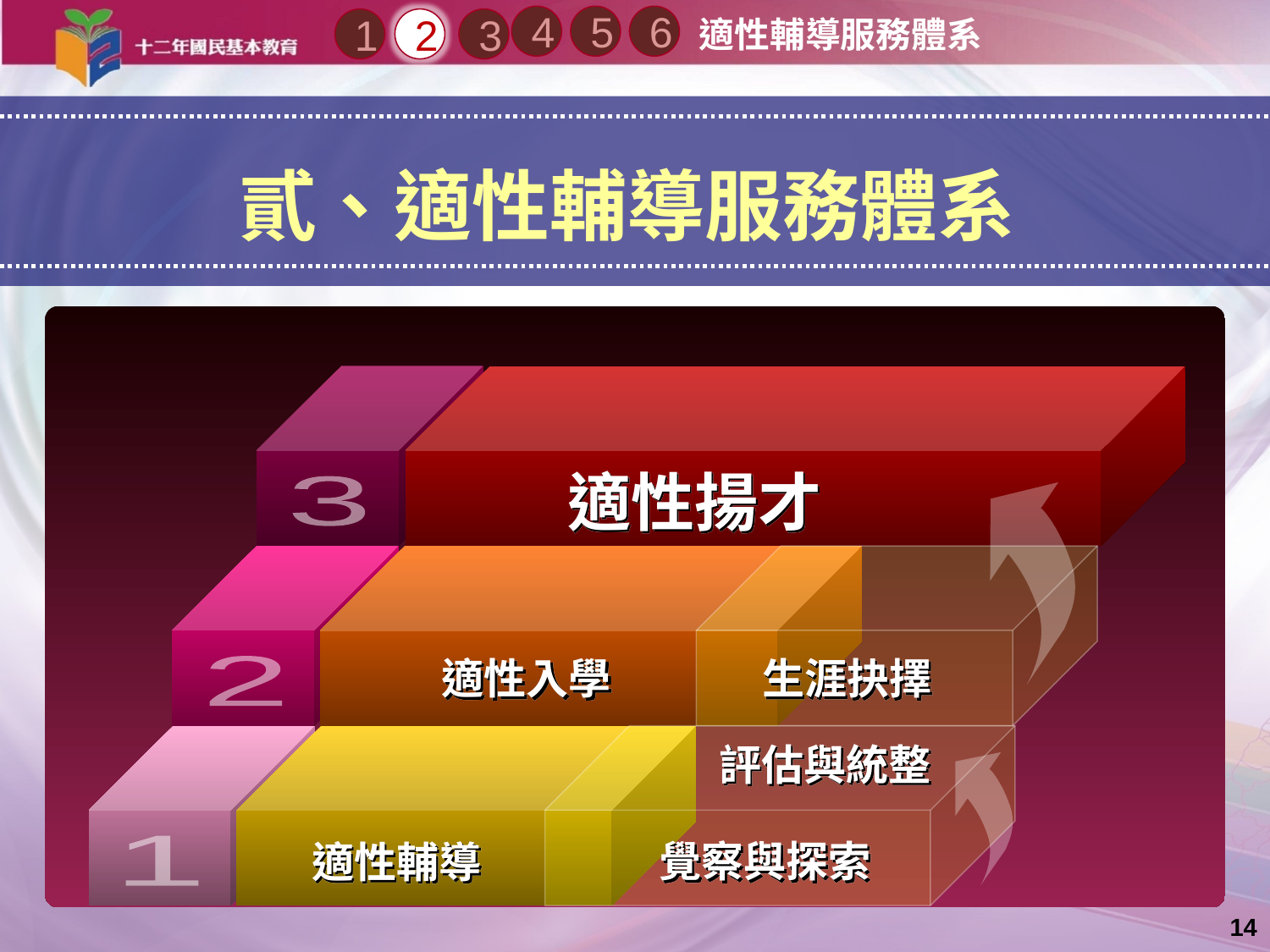

4
5
6
1
2
3
適性輔導服務體系

貳、適性輔導服務體系

適性揚才
3

適性入學
生涯抉擇
2

評估與統整

覺察與探索
適性輔導
1
14